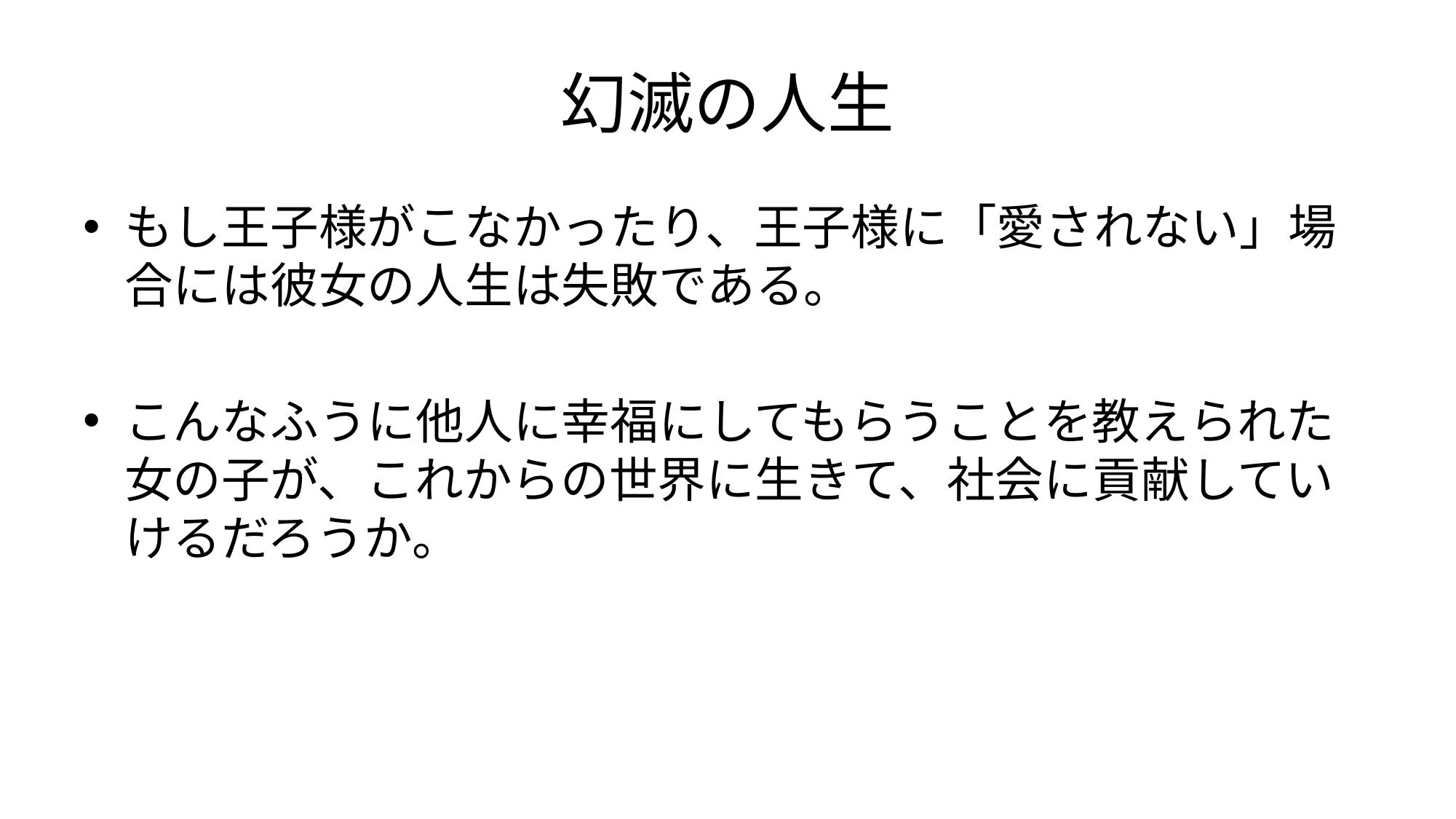

# 幻滅の人生
もし王子様がこなかったり、王子様に「愛されない」場合には彼女の人生は失敗である。

こんなふうに他人に幸福にしてもらうことを教えられた女の子が、これからの世界に生きて、社会に貢献していけるだろうか。